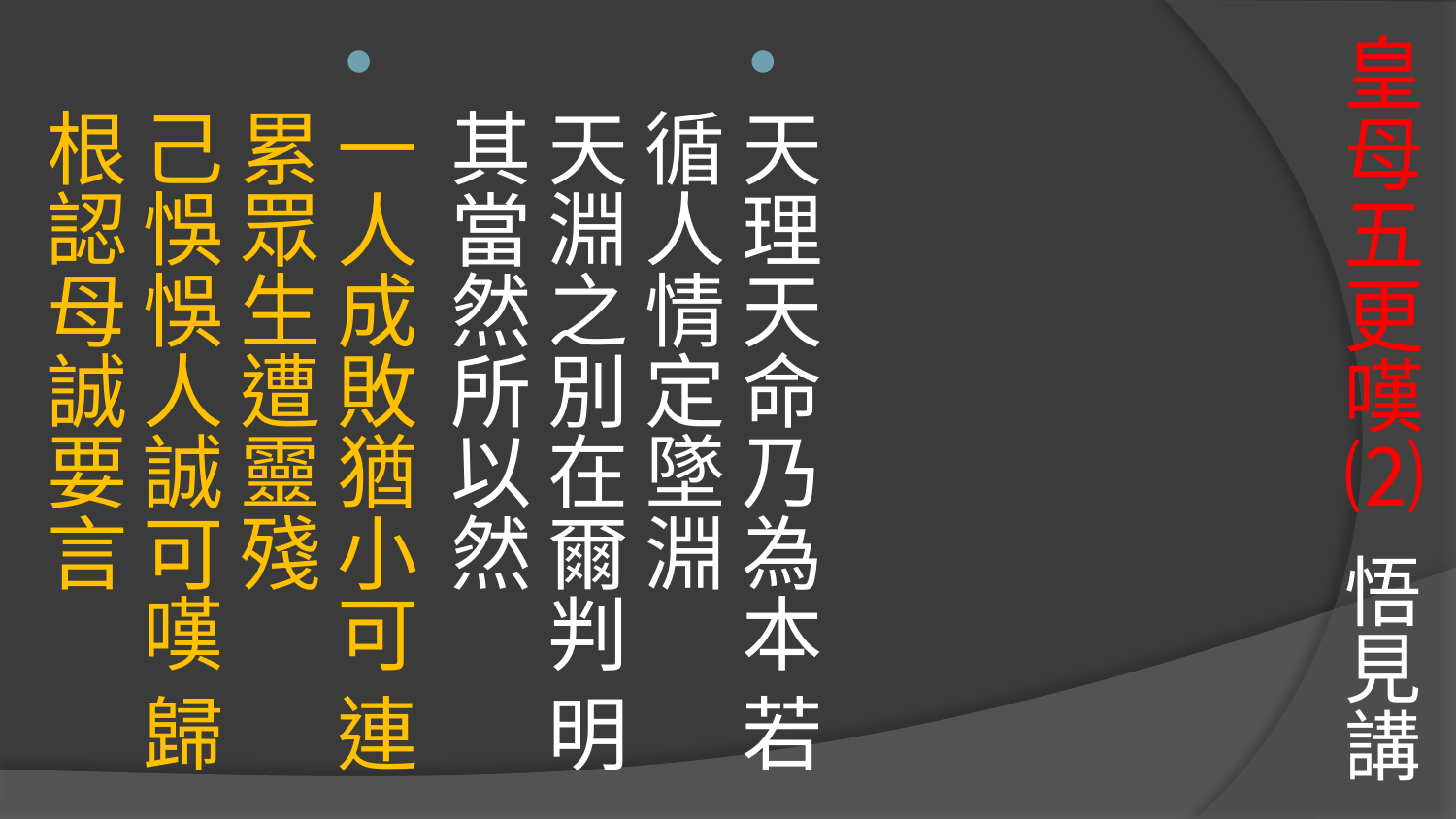

# 皇母五更嘆⑵  悟見講
天理天命乃為本 若循人情定墜淵
天淵之別在爾判 明其當然所以然
一人成敗猶小可 連累眾生遭靈殘
己悞悞人誠可嘆 歸根認母誠要言